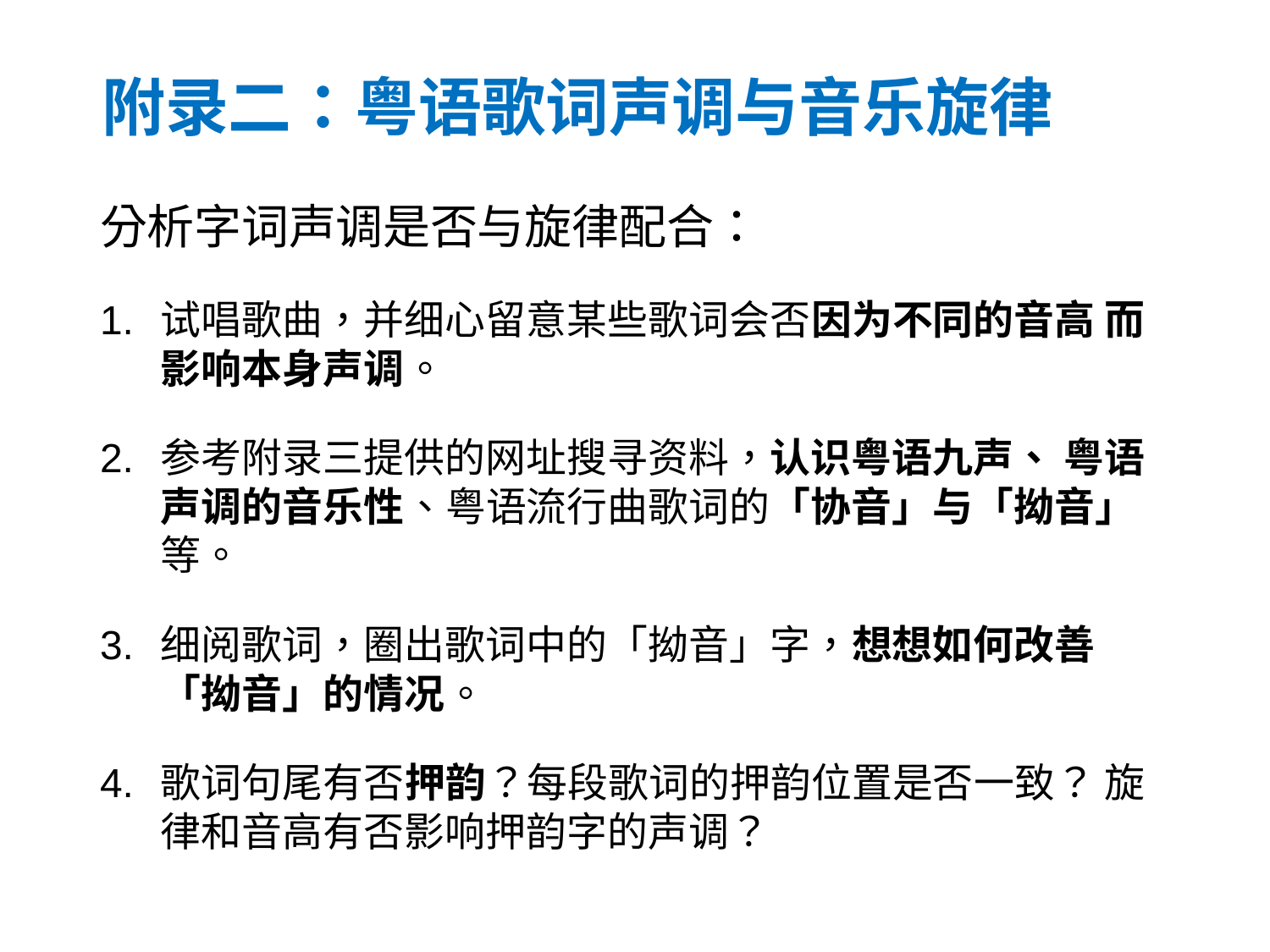

# 附录二：粤语歌词声调与音乐旋律
分析字词声调是否与旋律配合：
试唱歌曲，并细心留意某些歌词会否因为不同的音高 而影响本身声调。
参考附录三提供的网址搜寻资料，认识粤语九声、 粤语声调的音乐性、粤语流行曲歌词的「协音」与「拗音」等。
细阅歌词，圈出歌词中的「拗音」字，想想如何改善「拗音」的情况。
歌词句尾有否押韵？每段歌词的押韵位置是否⼀致？ 旋律和音高有否影响押韵字的声调？